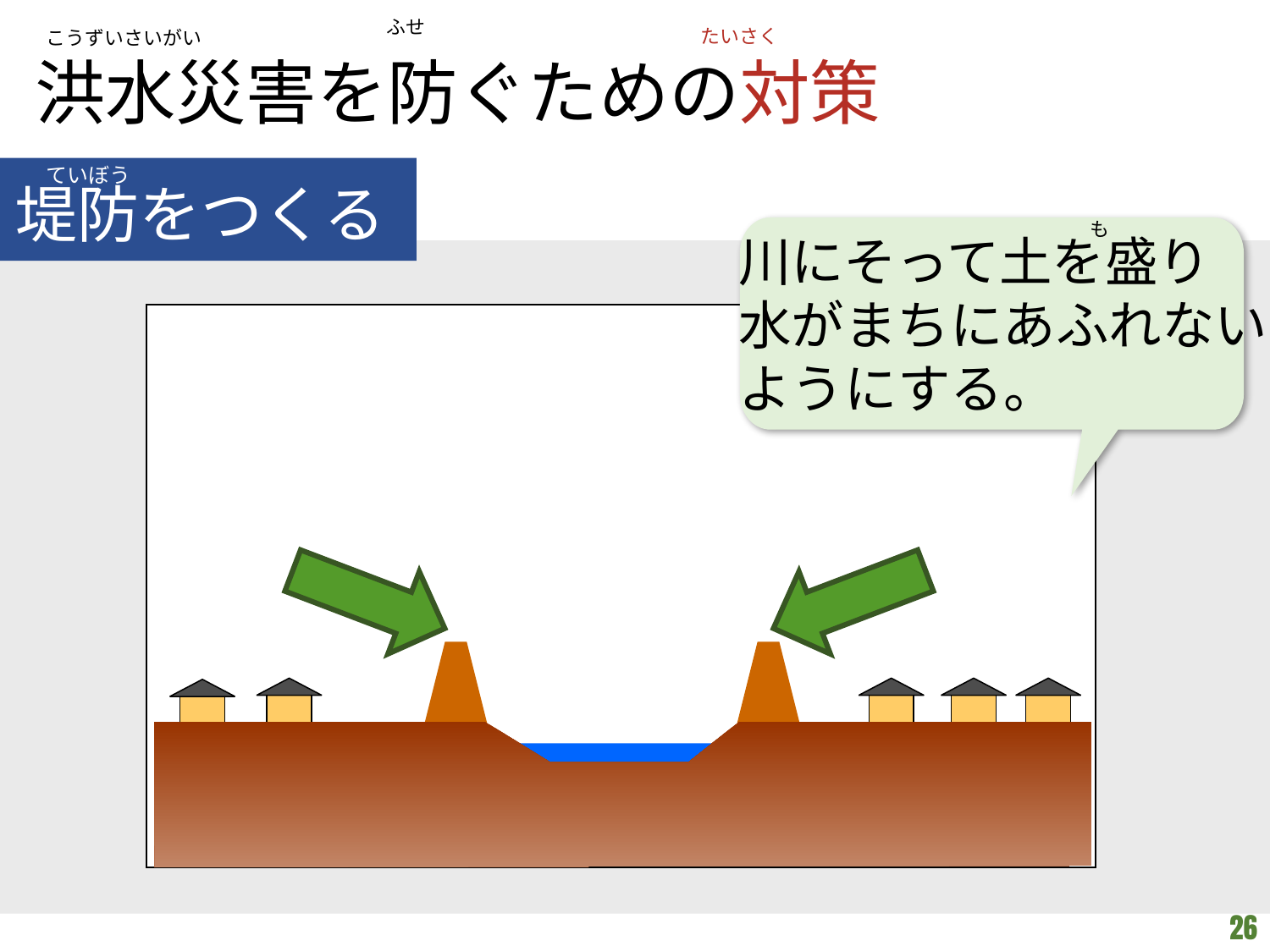

たいさく
こうずいさいがい
ふせ
洪水災害を防ぐための対策
ていぼう

堤防をつくる

も

川にそって土を盛り
水がまちにあふれない
ようにする。

26